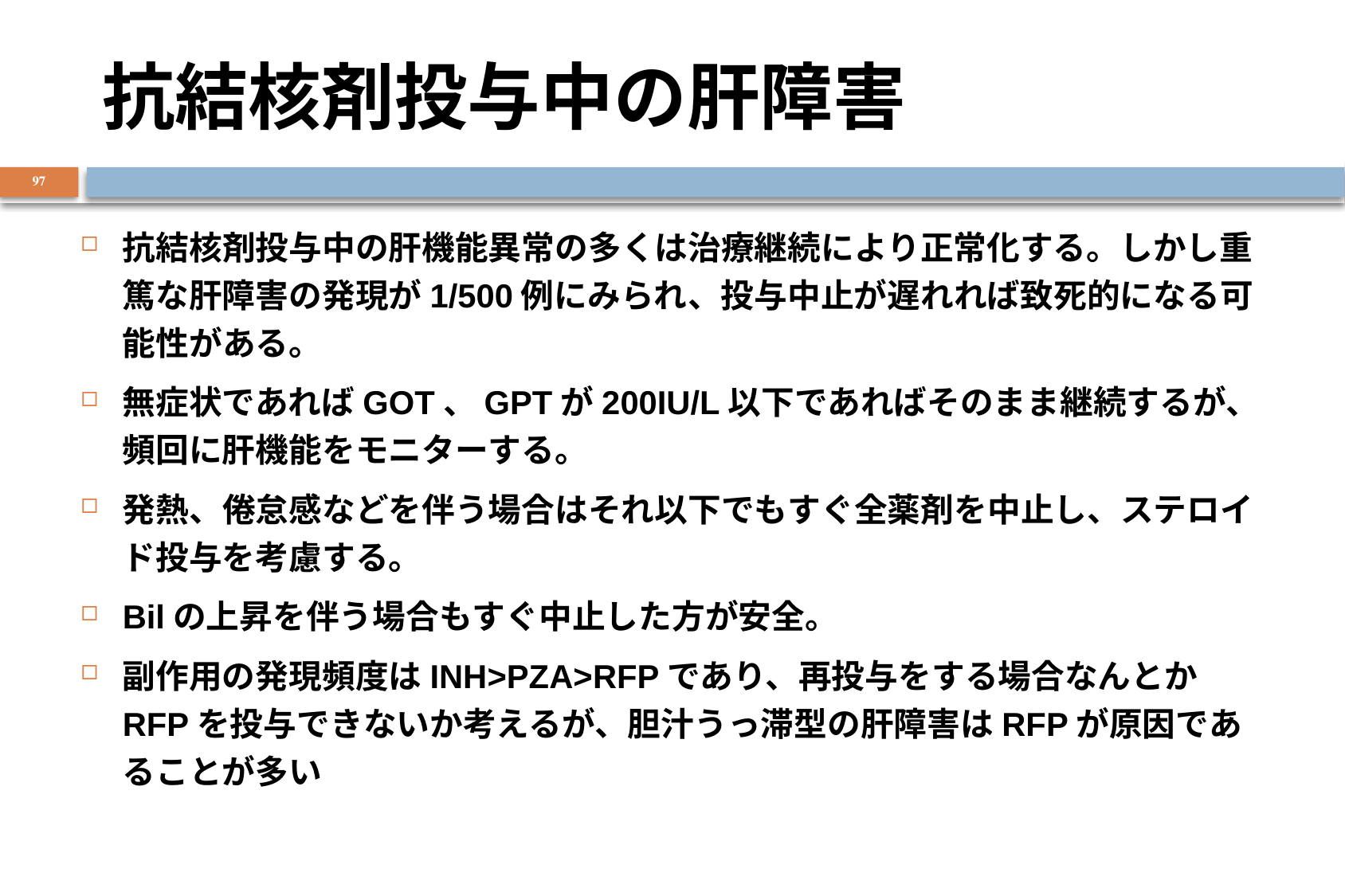

# 抗結核剤投与中の肝障害
97
抗結核剤投与中の肝機能異常の多くは治療継続により正常化する。しかし重篤な肝障害の発現が1/500例にみられ、投与中止が遅れれば致死的になる可能性がある。
無症状であればGOT、GPTが200IU/L以下であればそのまま継続するが、頻回に肝機能をモニターする。
発熱、倦怠感などを伴う場合はそれ以下でもすぐ全薬剤を中止し、ステロイド投与を考慮する。
Bilの上昇を伴う場合もすぐ中止した方が安全。
副作用の発現頻度はINH>PZA>RFPであり、再投与をする場合なんとかRFPを投与できないか考えるが、胆汁うっ滞型の肝障害はRFPが原因であることが多い